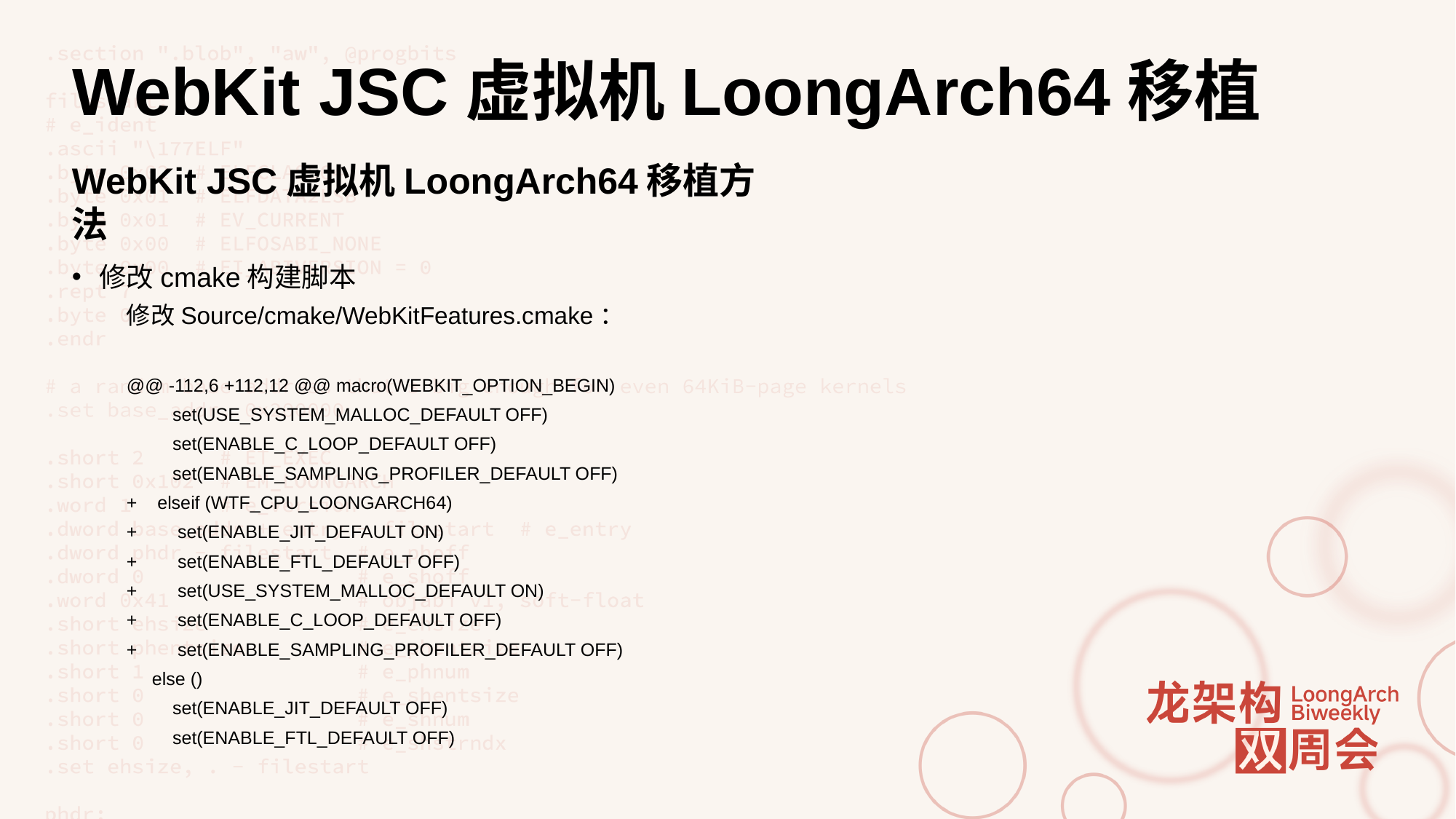

# WebKit JSC虚拟机LoongArch64移植
WebKit JSC虚拟机LoongArch64移植方法
修改cmake构建脚本
修改Source/cmake/WebKitFeatures.cmake：

@@ -112,6 +112,12 @@ macro(WEBKIT_OPTION_BEGIN)
         set(USE_SYSTEM_MALLOC_DEFAULT OFF)
         set(ENABLE_C_LOOP_DEFAULT OFF)
         set(ENABLE_SAMPLING_PROFILER_DEFAULT OFF)
+    elseif (WTF_CPU_LOONGARCH64)
+        set(ENABLE_JIT_DEFAULT ON)
+        set(ENABLE_FTL_DEFAULT OFF)
+        set(USE_SYSTEM_MALLOC_DEFAULT ON)
+        set(ENABLE_C_LOOP_DEFAULT OFF)
+        set(ENABLE_SAMPLING_PROFILER_DEFAULT OFF)
     else ()
         set(ENABLE_JIT_DEFAULT OFF)
         set(ENABLE_FTL_DEFAULT OFF)